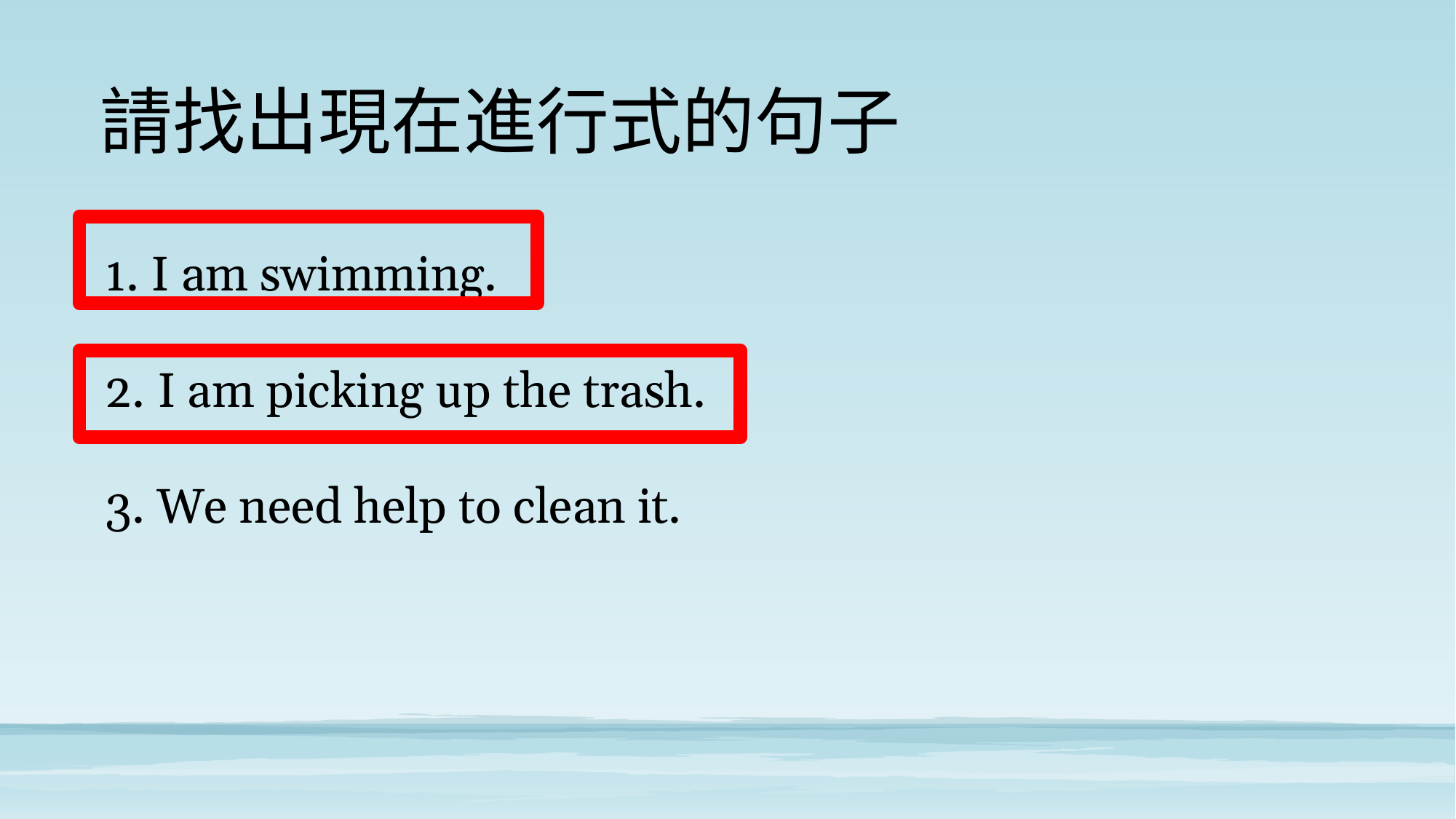

# 請找出現在進行式的句子

1. I am swimming.

2. I am picking up the trash.

3. We need help to clean it.